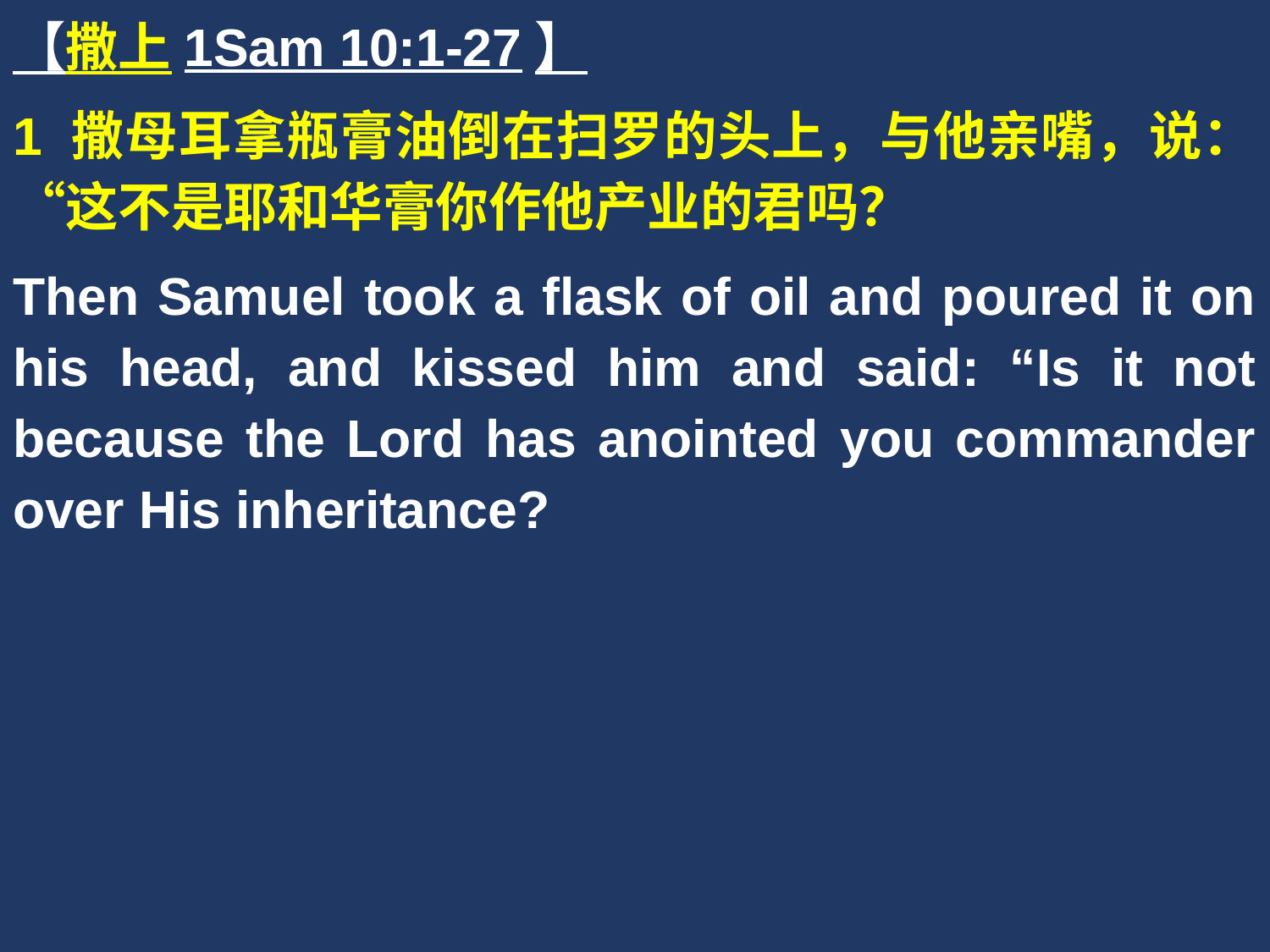

【撒上1Sam 10:1-27】
1 撒母耳拿瓶膏油倒在扫罗的头上，与他亲嘴，说：“这不是耶和华膏你作他产业的君吗？
Then Samuel took a flask of oil and poured it on his head, and kissed him and said: “Is it not because the Lord has anointed you commander over His inheritance?